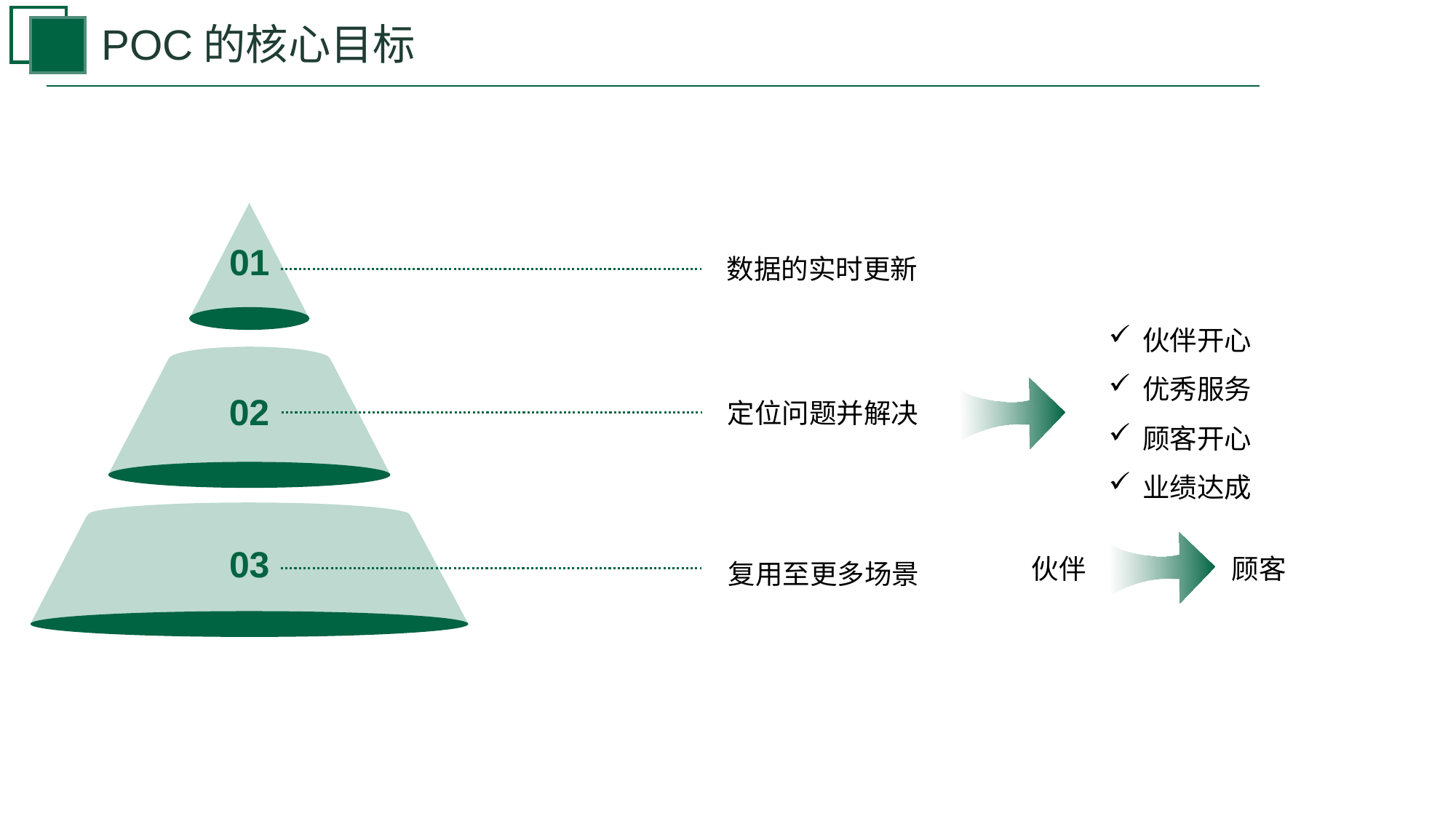

POC的核心目标

01

02

03

数据的实时更新
伙伴开心
优秀服务
顾客开心
业绩达成

定位问题并解决

复用至更多场景
顾客
伙伴